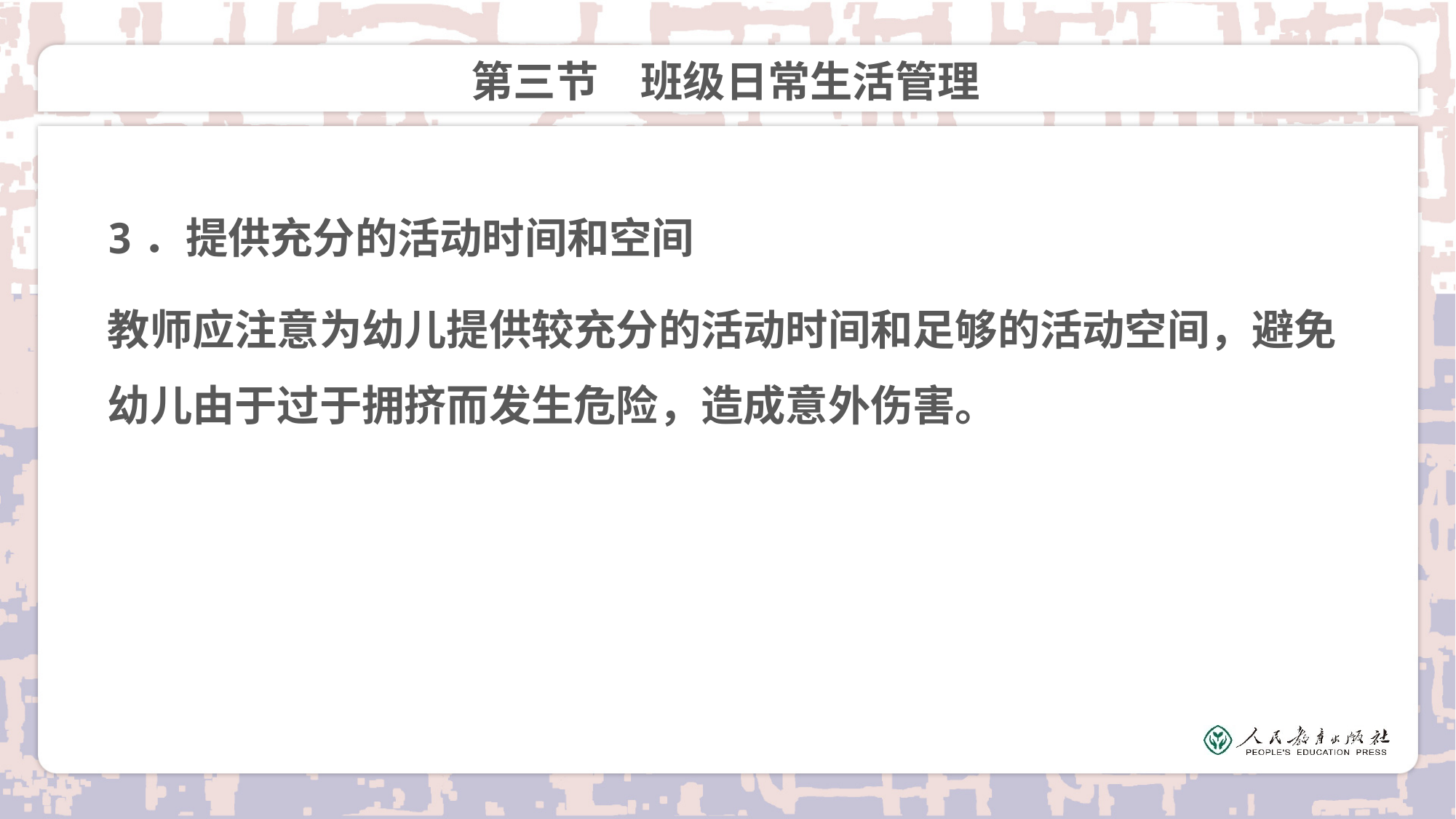

# 第三节　班级日常生活管理
3．提供充分的活动时间和空间
教师应注意为幼儿提供较充分的活动时间和足够的活动空间，避免幼儿由于过于拥挤而发生危险，造成意外伤害。